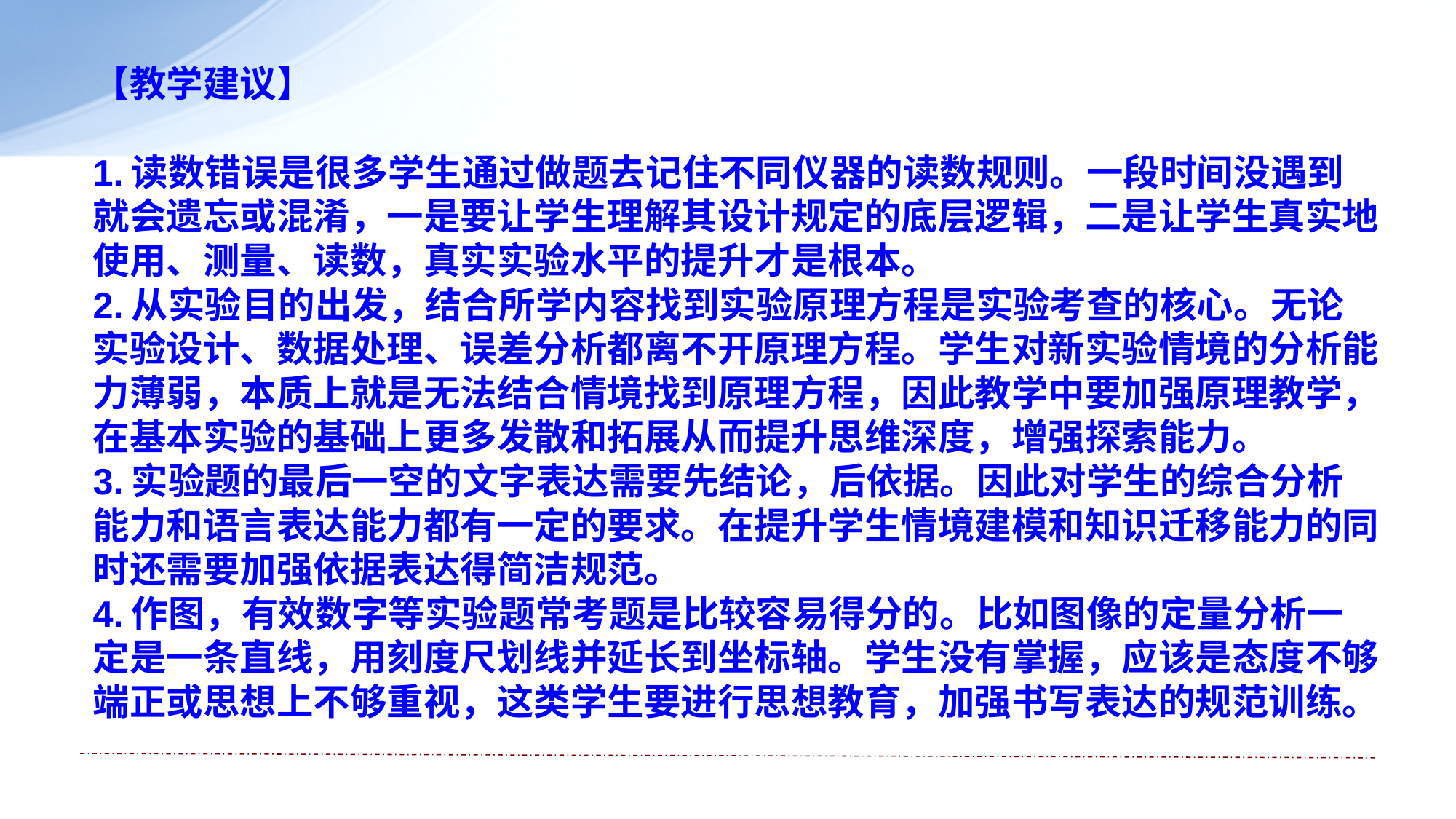

# 【教学建议】 1.读数错误是很多学生通过做题去记住不同仪器的读数规则。一段时间没遇到就会遗忘或混淆，一是要让学生理解其设计规定的底层逻辑，二是让学生真实地使用、测量、读数，真实实验水平的提升才是根本。 2.从实验目的出发，结合所学内容找到实验原理方程是实验考查的核心。无论实验设计、数据处理、误差分析都离不开原理方程。学生对新实验情境的分析能力薄弱，本质上就是无法结合情境找到原理方程，因此教学中要加强原理教学，在基本实验的基础上更多发散和拓展从而提升思维深度，增强探索能力。 3.实验题的最后一空的文字表达需要先结论，后依据。因此对学生的综合分析能力和语言表达能力都有一定的要求。在提升学生情境建模和知识迁移能力的同时还需要加强依据表达得简洁规范。 4.作图，有效数字等实验题常考题是比较容易得分的。比如图像的定量分析一定是一条直线，用刻度尺划线并延长到坐标轴。学生没有掌握，应该是态度不够端正或思想上不够重视，这类学生要进行思想教育，加强书写表达的规范训练。